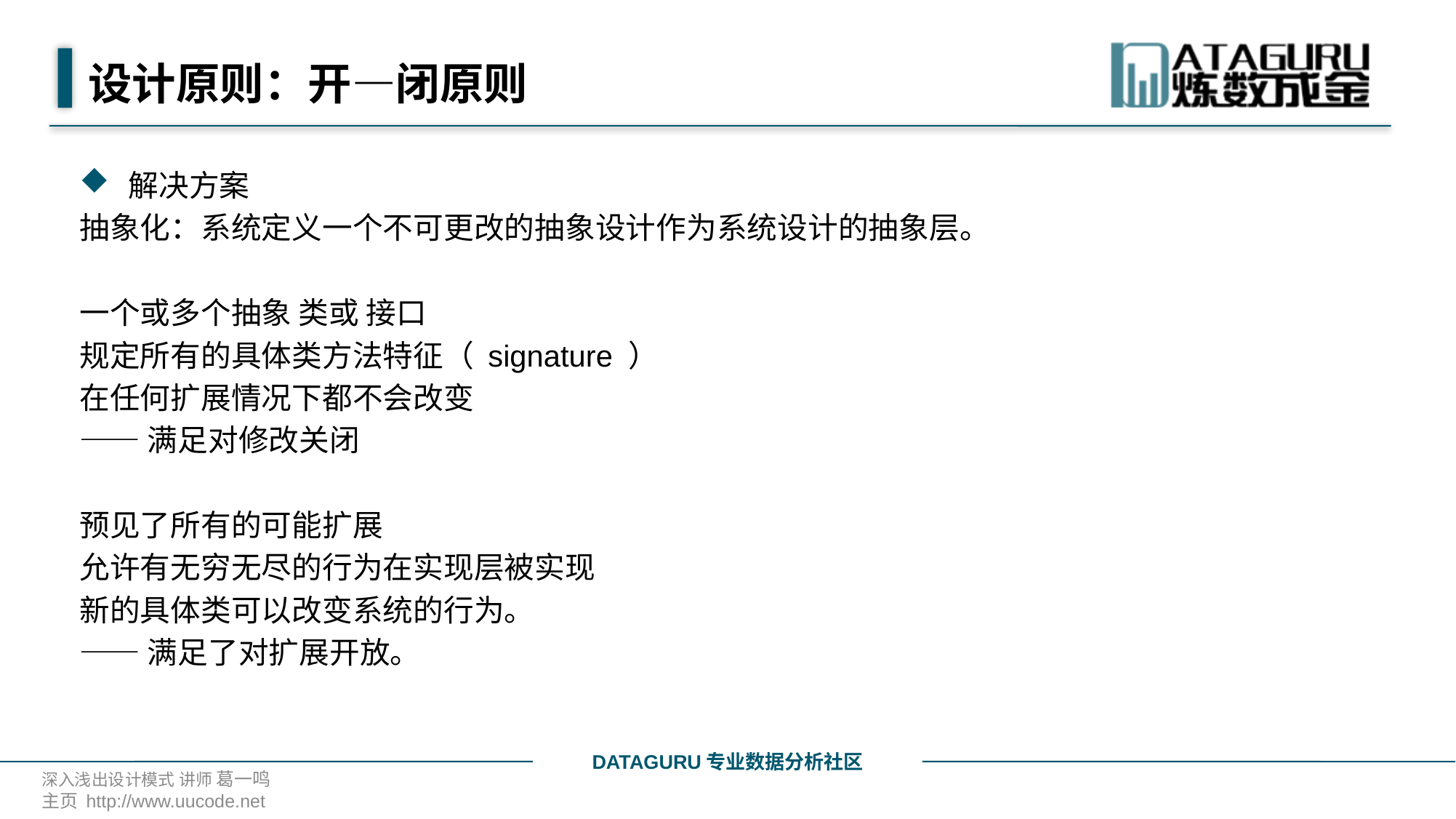

# 设计原则：开—闭原则
解决方案
抽象化：系统定义一个不可更改的抽象设计作为系统设计的抽象层。

一个或多个抽象 类或 接口
规定所有的具体类方法特征（ signature ）
在任何扩展情况下都不会改变
——满足对修改关闭

预见了所有的可能扩展
允许有无穷无尽的行为在实现层被实现
新的具体类可以改变系统的行为。
——满足了对扩展开放。